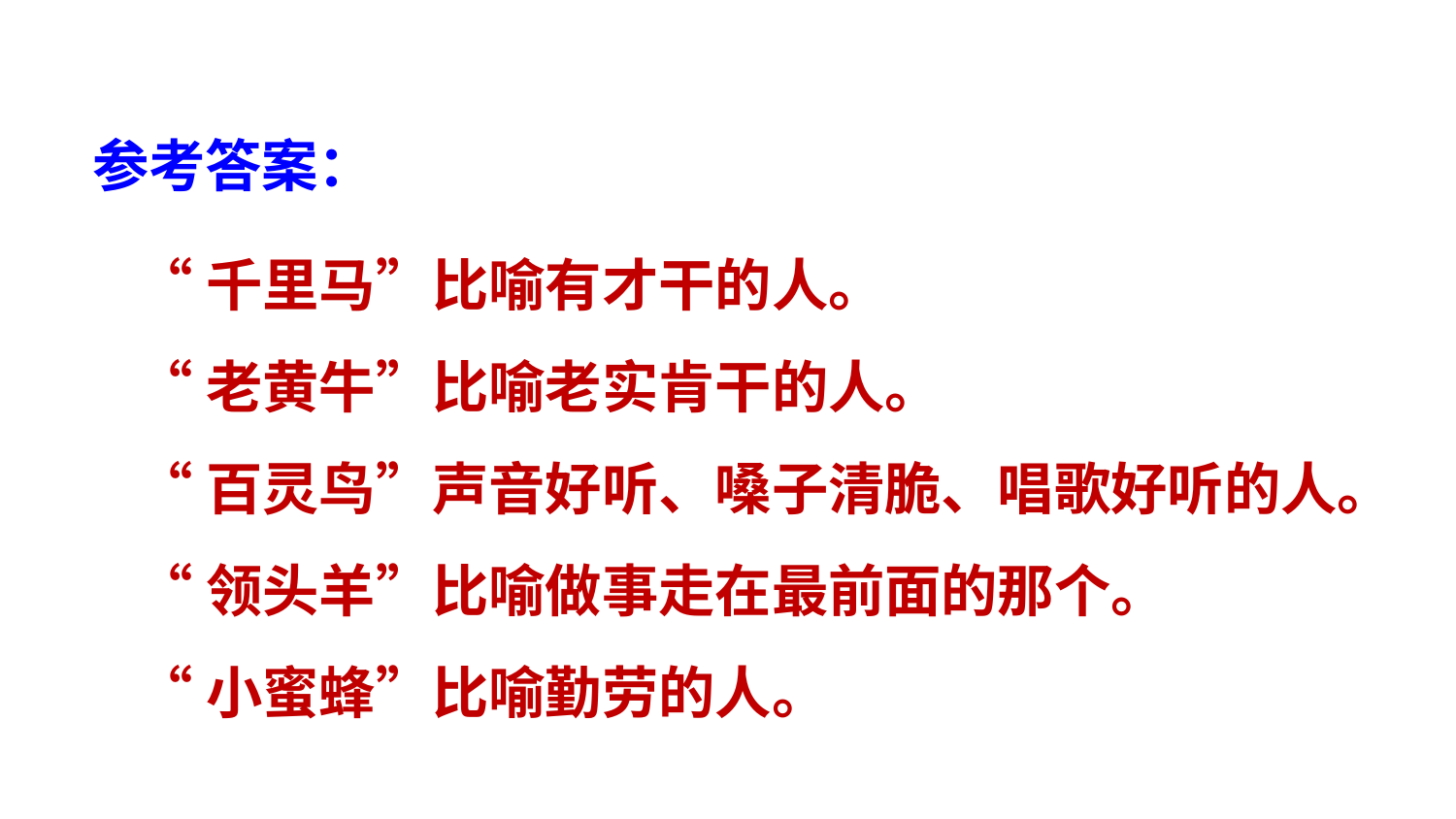

参考答案：
“千里马”比喻有才干的人。
“老黄牛”比喻老实肯干的人。
“百灵鸟”声音好听、嗓子清脆、唱歌好听的人。
“领头羊”比喻做事走在最前面的那个。
“小蜜蜂”比喻勤劳的人。